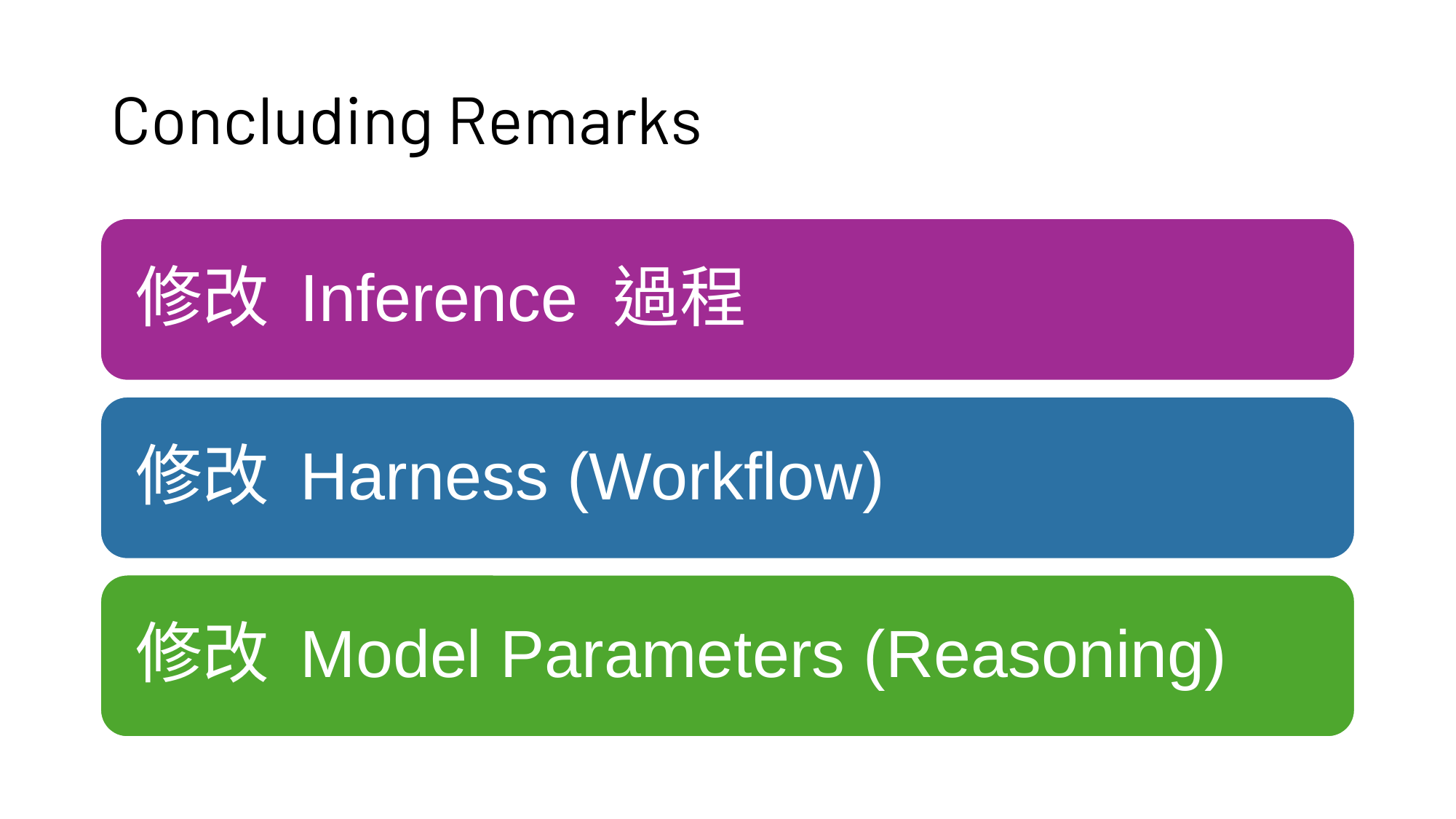

# Concluding Remarks
修改 Inference 過程
修改 Harness (Workflow)
修改 Model Parameters (Reasoning)